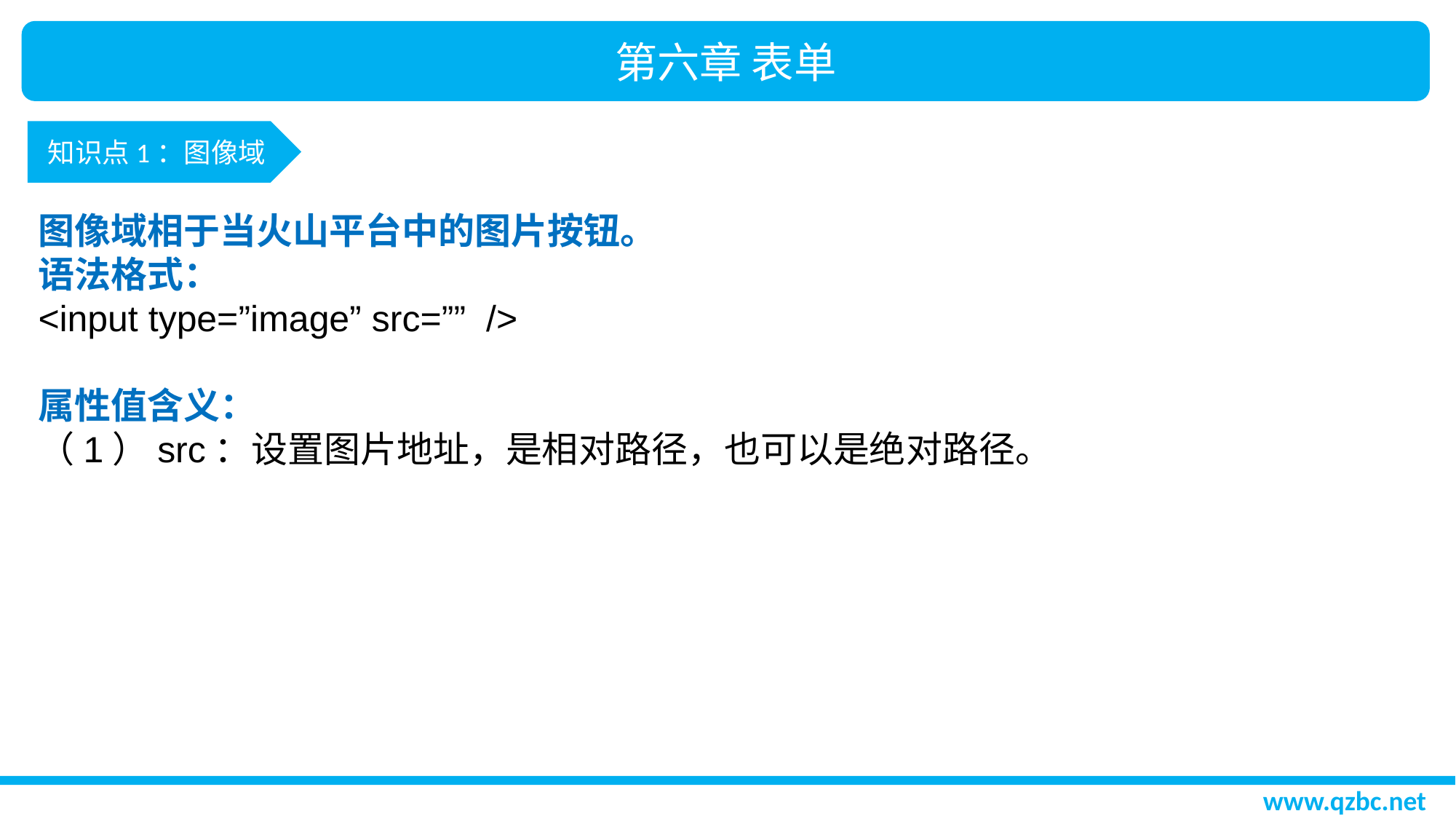

第六章 表单
知识点1：图像域
图像域相于当火山平台中的图片按钮。
语法格式：
<input type=”image” src=””  />

属性值含义：
（1）src：设置图片地址，是相对路径，也可以是绝对路径。

www.qzbc.net